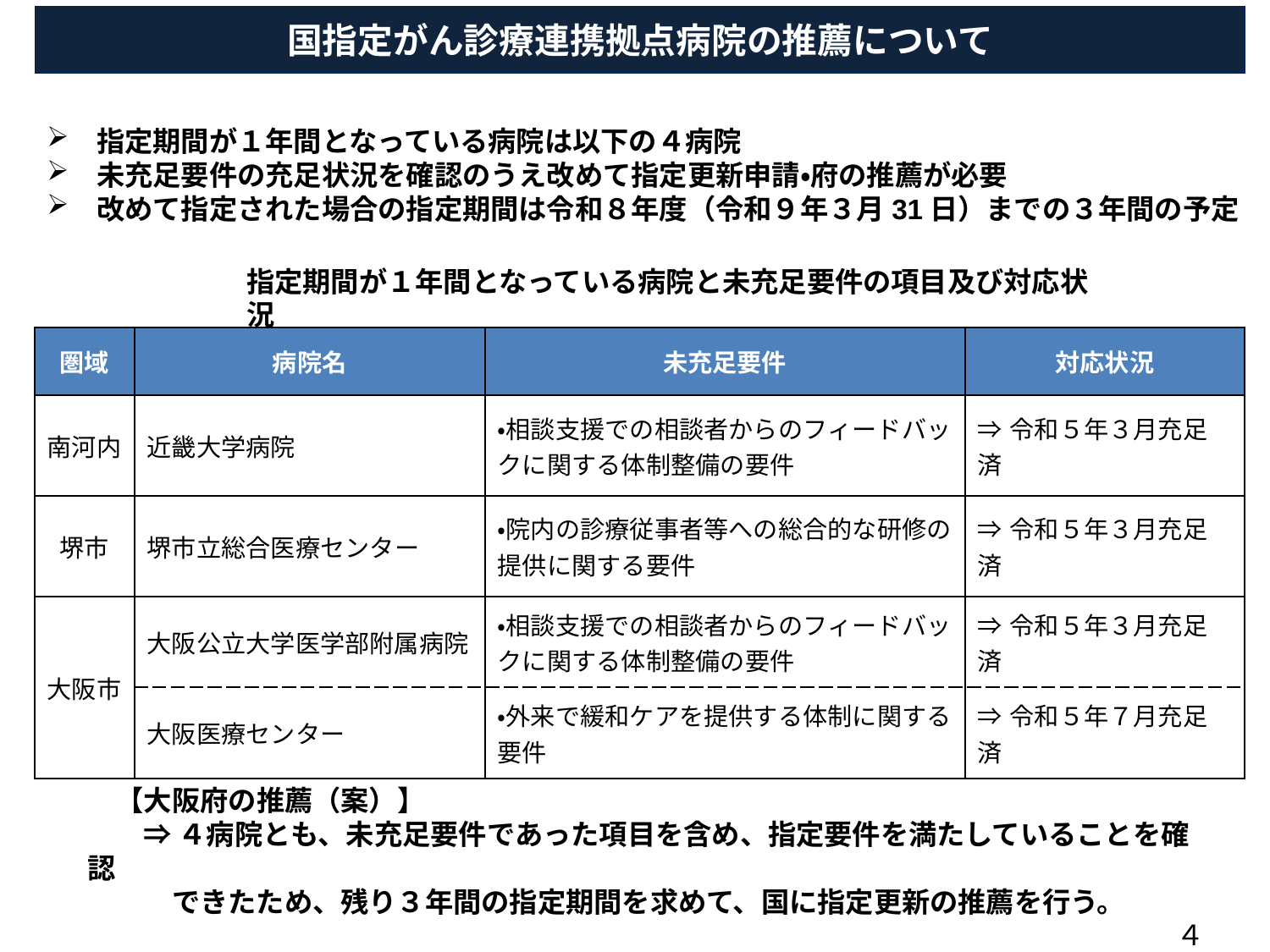

国指定がん診療連携拠点病院の推薦について
指定期間が１年間となっている病院は以下の４病院
未充足要件の充足状況を確認のうえ改めて指定更新申請・府の推薦が必要
改めて指定された場合の指定期間は令和８年度（令和９年３月31日）までの３年間の予定
指定期間が１年間となっている病院と未充足要件の項目及び対応状況
| 圏域 | 病院名 | 未充足要件 | 対応状況 |
| --- | --- | --- | --- |
| 南河内 | 近畿大学病院 | ・相談支援での相談者からのフィードバックに関する体制整備の要件 | ⇒令和５年３月充足済 |
| 堺市 | 堺市立総合医療センター | ・院内の診療従事者等への総合的な研修の提供に関する要件 | ⇒令和５年３月充足済 |
| 大阪市 | 大阪公立大学医学部附属病院 | ・相談支援での相談者からのフィードバックに関する体制整備の要件 | ⇒令和５年３月充足済 |
|  | 大阪医療センター | ・外来で緩和ケアを提供する体制に関する要件 | ⇒令和５年７月充足済 |
　【大阪府の推薦（案）】
　　⇒ ４病院とも、未充足要件であった項目を含め、指定要件を満たしていることを確認
　　　できたため、残り３年間の指定期間を求めて、国に指定更新の推薦を行う。
４